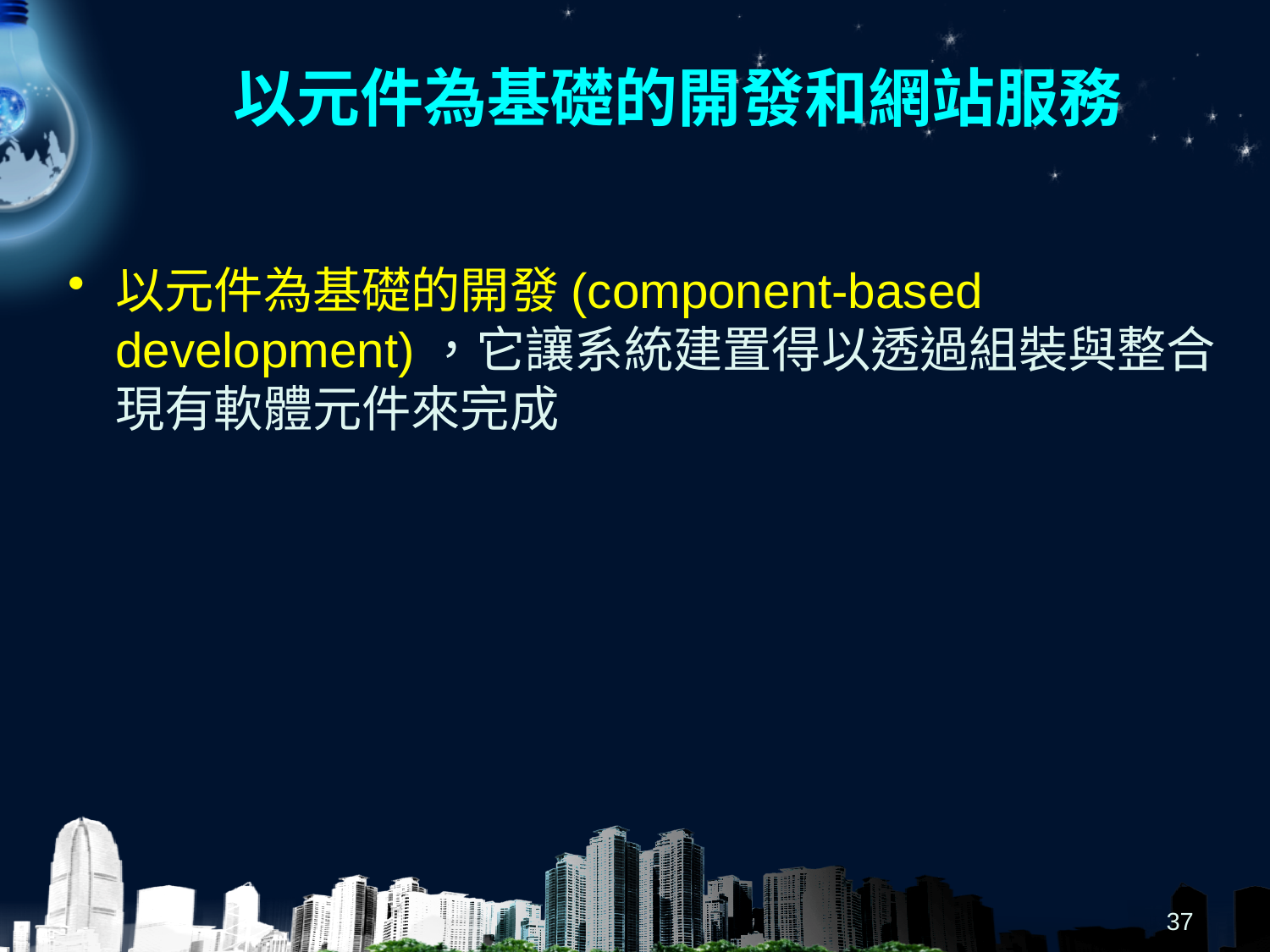

# 以元件為基礎的開發和網站服務

以元件為基礎的開發(component-based development)，它讓系統建置得以透過組裝與整合現有軟體元件來完成
37